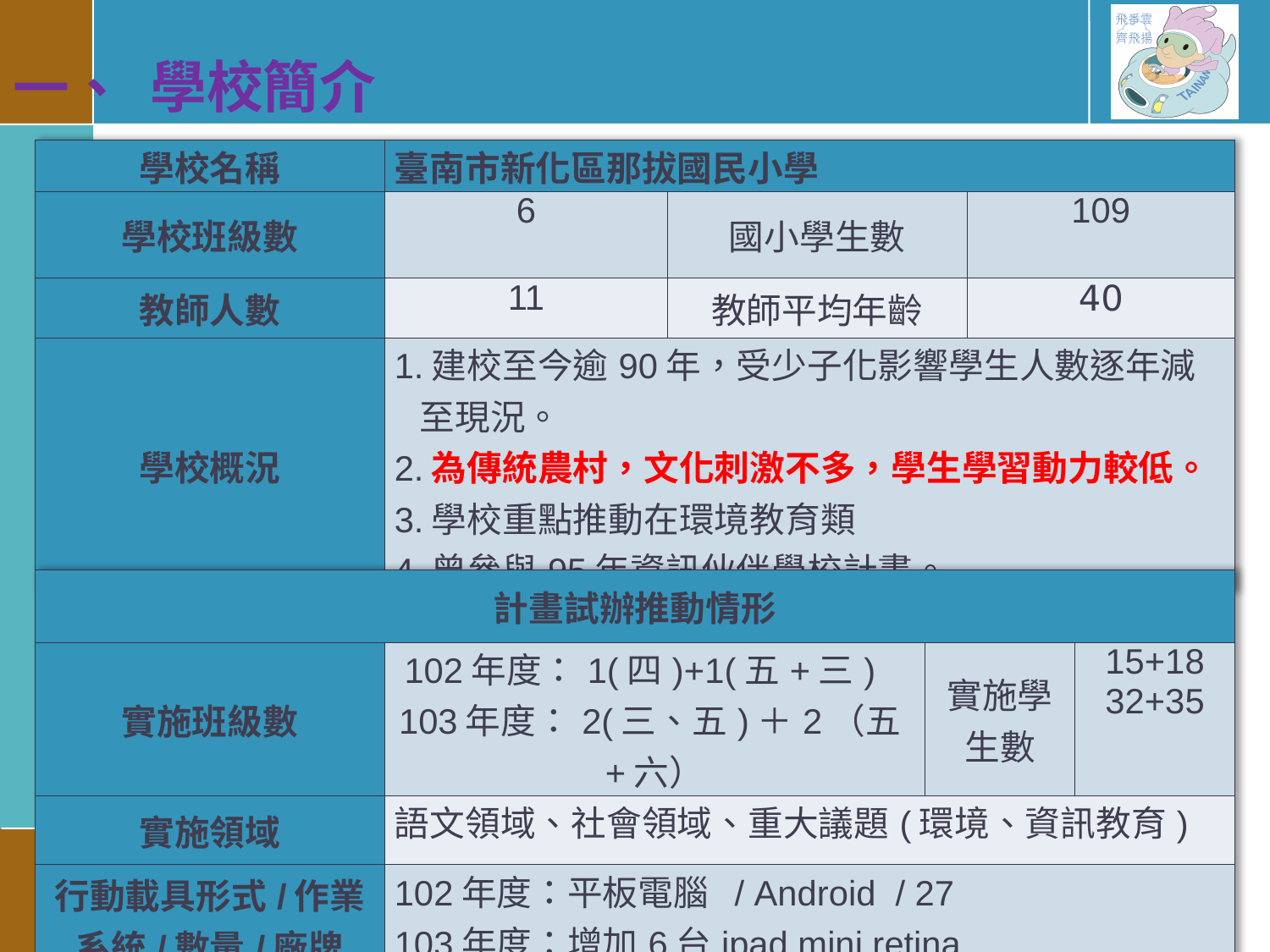

學校簡介
# 一、
| 學校名稱 | 臺南市新化區那拔國民小學 |  |  |
| --- | --- | --- | --- |
| 學校班級數 | 6 | 國小學生數 | 109 |
| 教師人數 | 11 | 教師平均年齡 | 40 |
| 學校概況 | 1.建校至今逾90年，受少子化影響學生人數逐年減至現況。 2.為傳統農村，文化刺激不多，學生學習動力較低。 3.學校重點推動在環境教育類 4.曾參與95年資訊伙伴學校計畫。 |  |  |
| 計畫試辦推動情形 |  |  |  |
| --- | --- | --- | --- |
| 實施班級數 | 102年度：1(四)+1(五+三) 103年度：2(三、五)＋2（五+六） | 實施學生數 | 15+18 32+35 |
| 實施領域 | 語文領域、社會領域、重大議題(環境、資訊教育) |  |  |
| 行動載具形式/作業系統/數量/廠牌 | 102年度：平板電腦 / Android / 27 103年度：增加6台ipad mini retina |  |  |